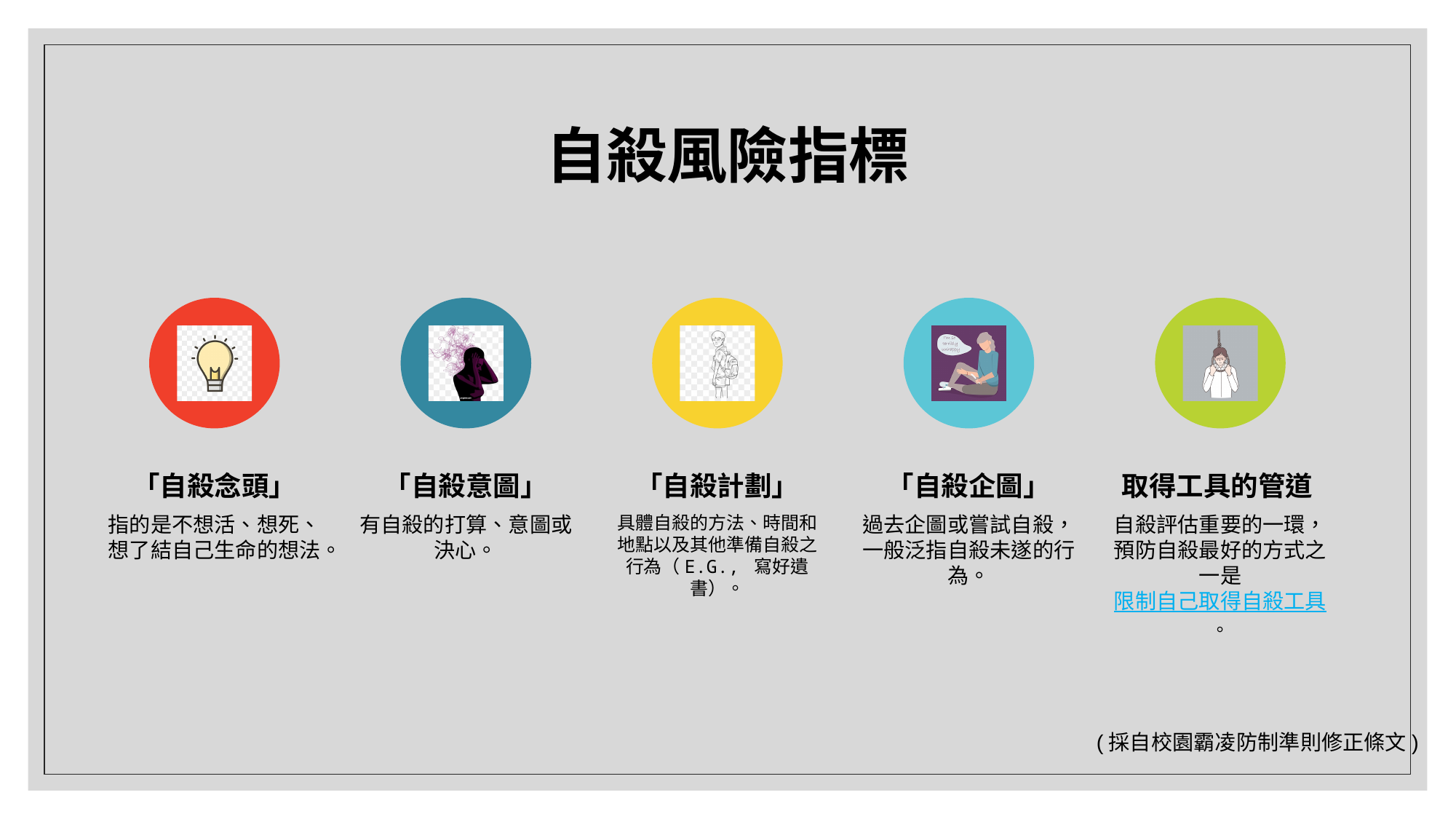

# 自殺風險指標
「自殺念頭」
指的是不想活、想死、想了結自己生命的想法。
「自殺意圖」
有自殺的打算、意圖或決心。
「自殺計劃」
具體自殺的方法、時間和地點以及其他準備自殺之行為（e.g., 寫好遺書）。
「自殺企圖」
過去企圖或嘗試自殺，一般泛指自殺未遂的行為。
取得工具的管道
自殺評估重要的一環，預防自殺最好的方式之一是限制自己取得自殺工具。
(採自校園霸凌防制準則修正條文)